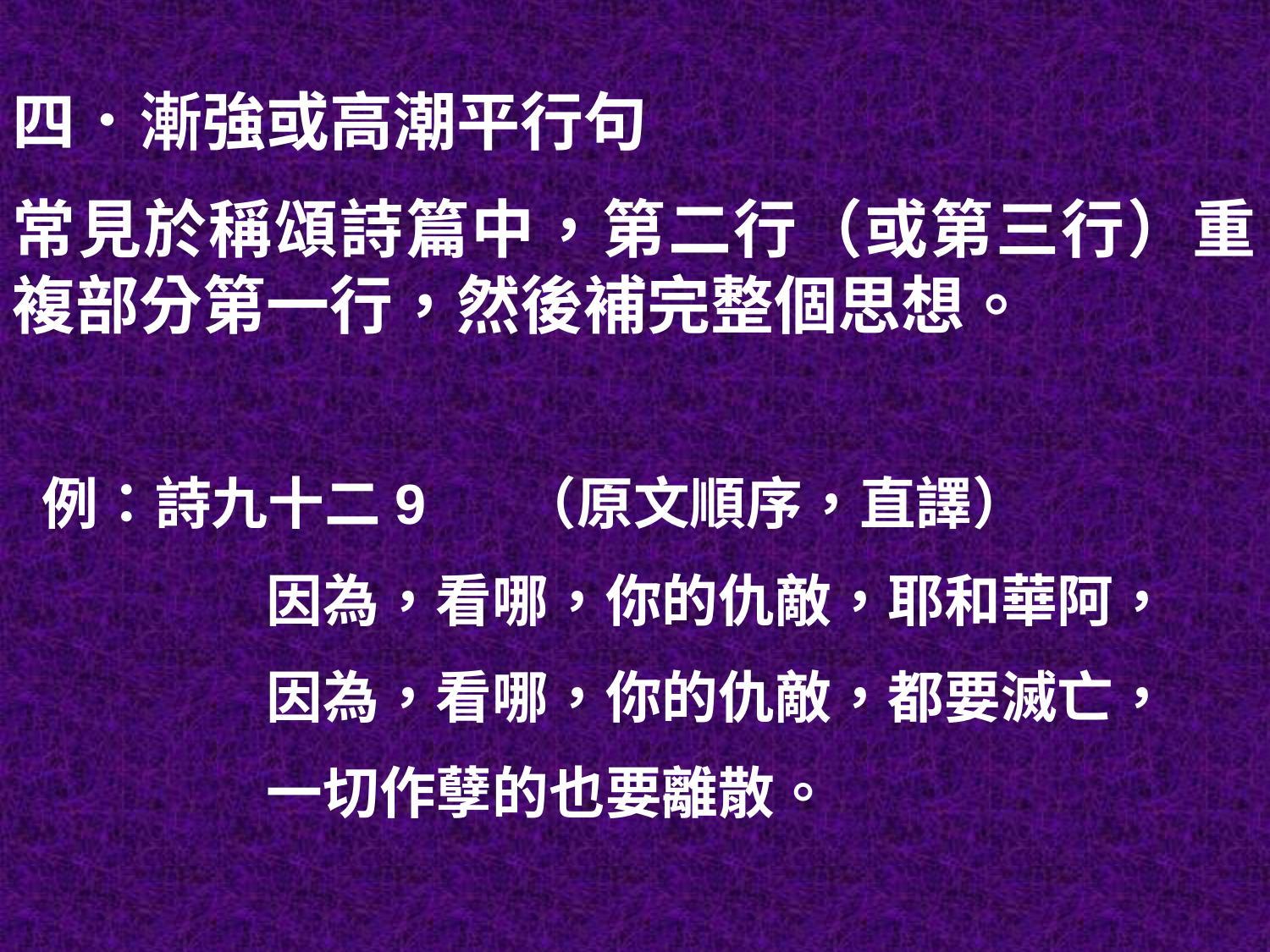

四．漸強或高潮平行句
常見於稱頌詩篇中，第二行（或第三行）重複部分第一行，然後補完整個思想。

 例：詩九十二9	（原文順序，直譯）
		因為，看哪，你的仇敵，耶和華阿，
		因為，看哪，你的仇敵，都要滅亡，
		一切作孽的也要離散。